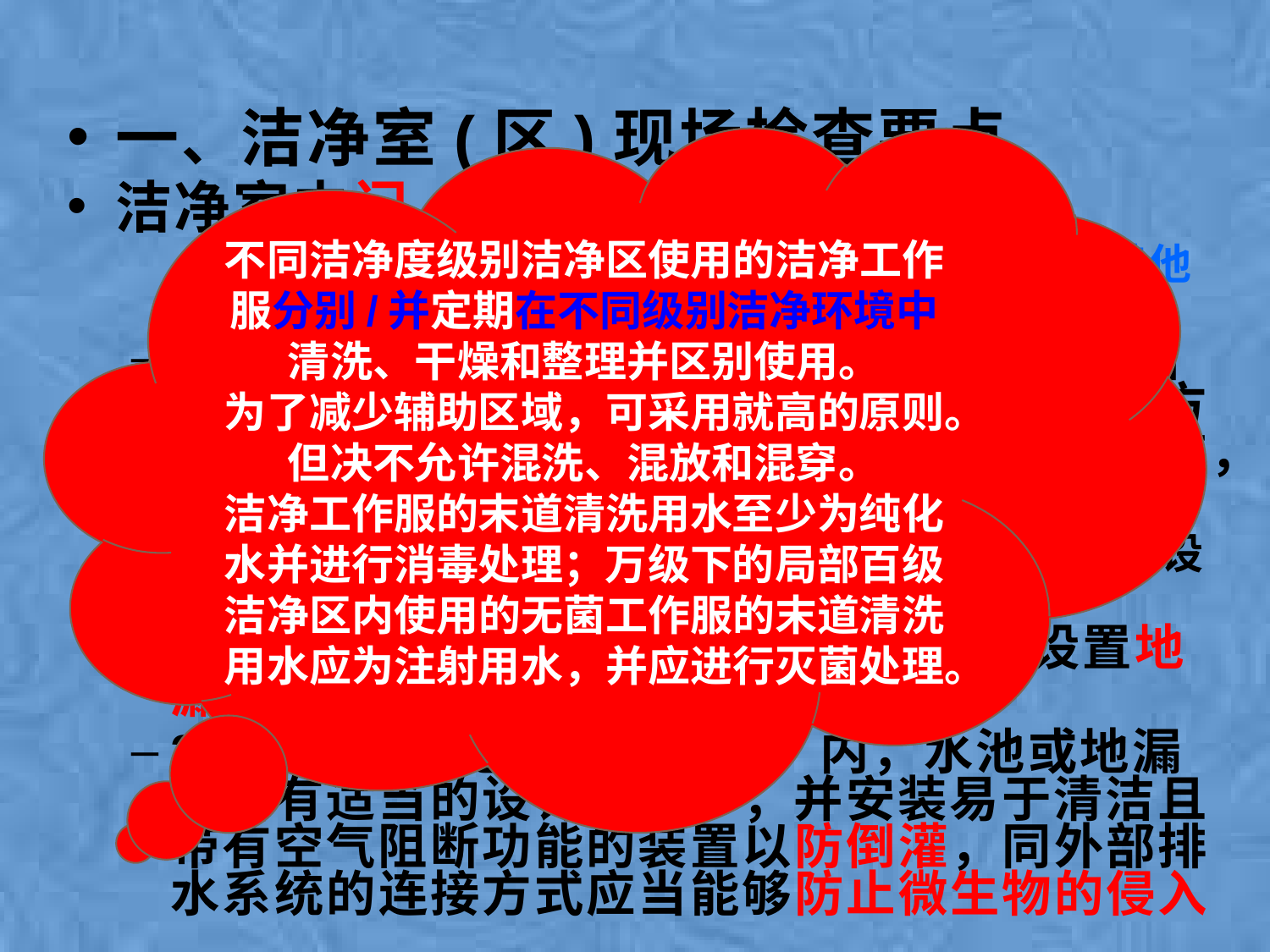

一、洁净室(区)现场检查要点
洁净室内门、窗、地漏和表面要求
2.21.1 生产厂房应当设置防尘、防止昆虫和其他动物进入的设施
2.21.2 洁净室（区）的门、窗及安全门应当密闭，洁净室（区）的门应当向洁净度高的方向开启，洁净室（区）的内表面应当便于清洁，不受清洁和消毒的影响
安全门的开启方向与洁净度要求不一致时,分别设置.
2.21.3  100级的洁净室（区）内不得设置地漏
2.21.4 在其他洁净室（区）内，水池或地漏应当有适当的设计和维护，并安装易于清洁且带有空气阻断功能的装置以防倒灌，同外部排水系统的连接方式应当能够防止微生物的侵入
不同洁净度级别洁净区使用的洁净工作服分别/并定期在不同级别洁净环境中清洗、干燥和整理并区别使用。
为了减少辅助区域，可采用就高的原则。但决不允许混洗、混放和混穿。
洁净工作服的末道清洗用水至少为纯化水并进行消毒处理；万级下的局部百级洁净区内使用的无菌工作服的末道清洗用水应为注射用水，并应进行灭菌处理。